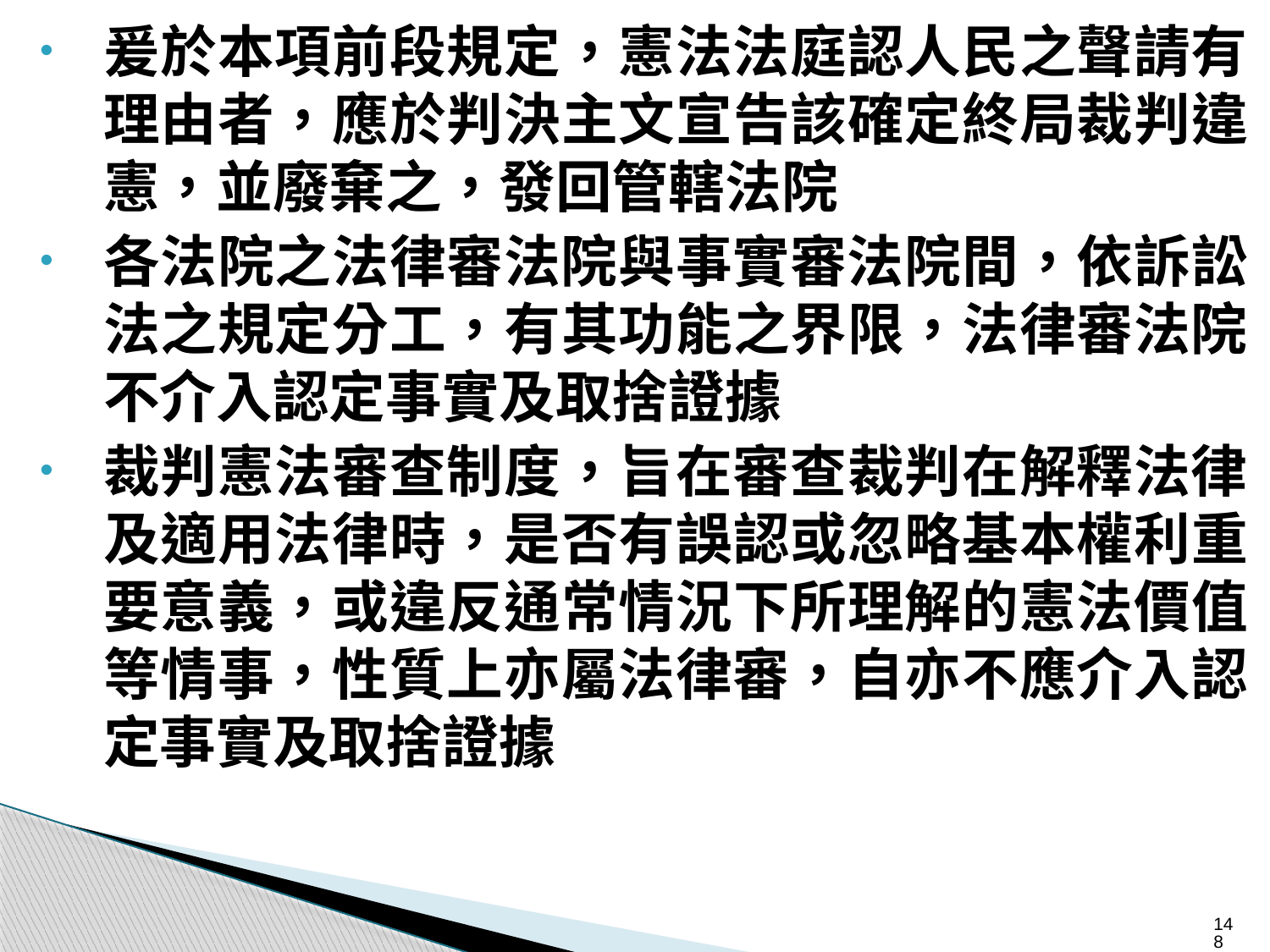

爰於本項前段規定，憲法法庭認人民之聲請有理由者，應於判決主文宣告該確定終局裁判違憲，並廢棄之，發回管轄法院
各法院之法律審法院與事實審法院間，依訴訟法之規定分工，有其功能之界限，法律審法院不介入認定事實及取捨證據
裁判憲法審查制度，旨在審查裁判在解釋法律及適用法律時，是否有誤認或忽略基本權利重要意義，或違反通常情況下所理解的憲法價值等情事，性質上亦屬法律審，自亦不應介入認定事實及取捨證據

148